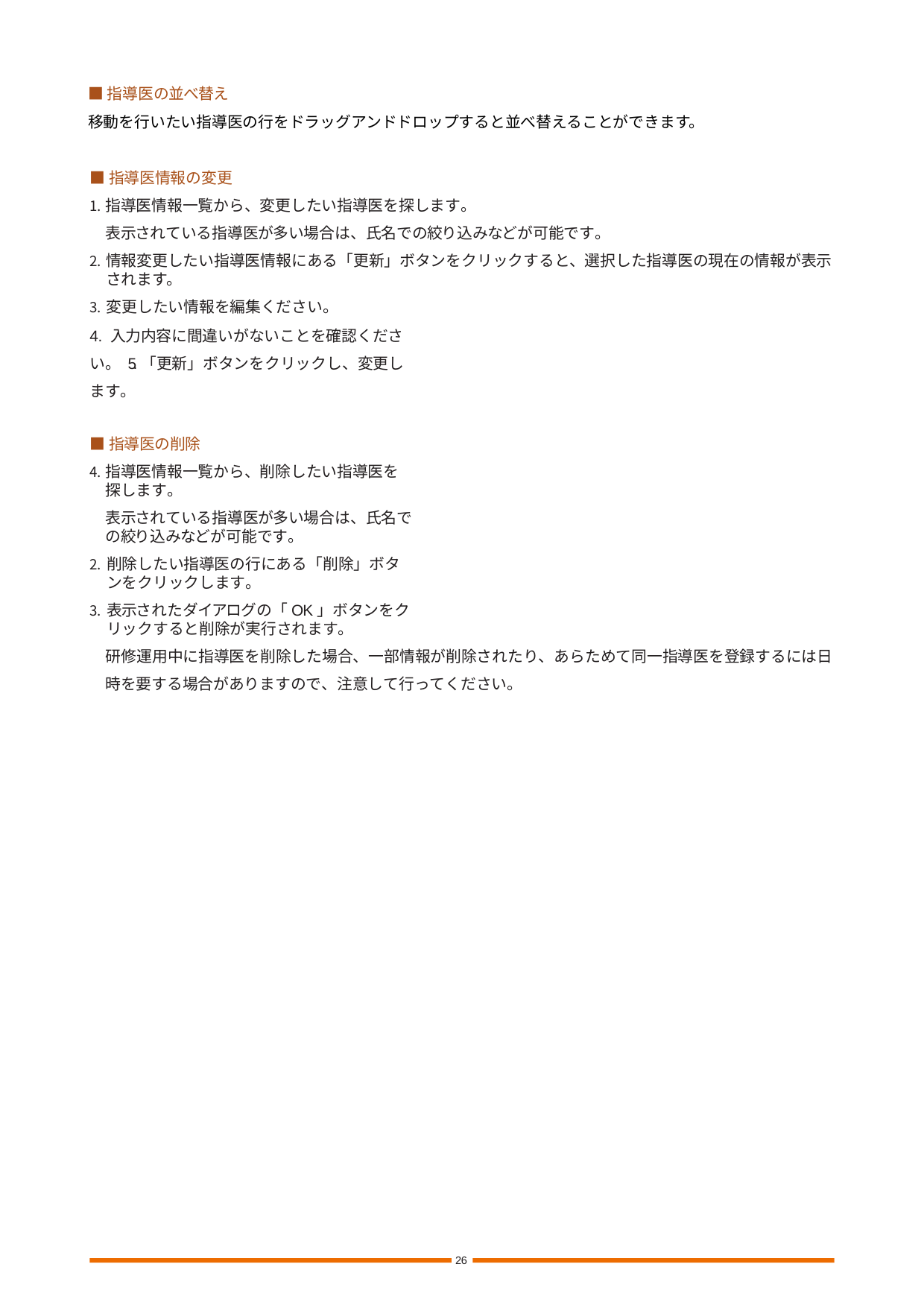

■指導医の並べ替え
移動を行いたい指導医の行をドラッグアンドドロップすると並べ替えることができます。

■指導医情報の変更
指導医情報一覧から、変更したい指導医を探します。
表示されている指導医が多い場合は、氏名での絞り込みなどが可能です。
情報変更したい指導医情報にある「更新」ボタンをクリックすると、選択した指導医の現在の情報が表示されます。
変更したい情報を編集ください。
4. 入力内容に間違いがないことを確認ください。 5.「更新」ボタンをクリックし、変更します。

■指導医の削除
指導医情報一覧から、削除したい指導医を探します。
表示されている指導医が多い場合は、氏名での絞り込みなどが可能です。
削除したい指導医の行にある「削除」ボタンをクリックします。
表示されたダイアログの「OK」ボタンをクリックすると削除が実行されます。
研修運用中に指導医を削除した場合、一部情報が削除されたり、あらためて同一指導医を登録するには日時を要する場合がありますので、注意して行ってください。
26